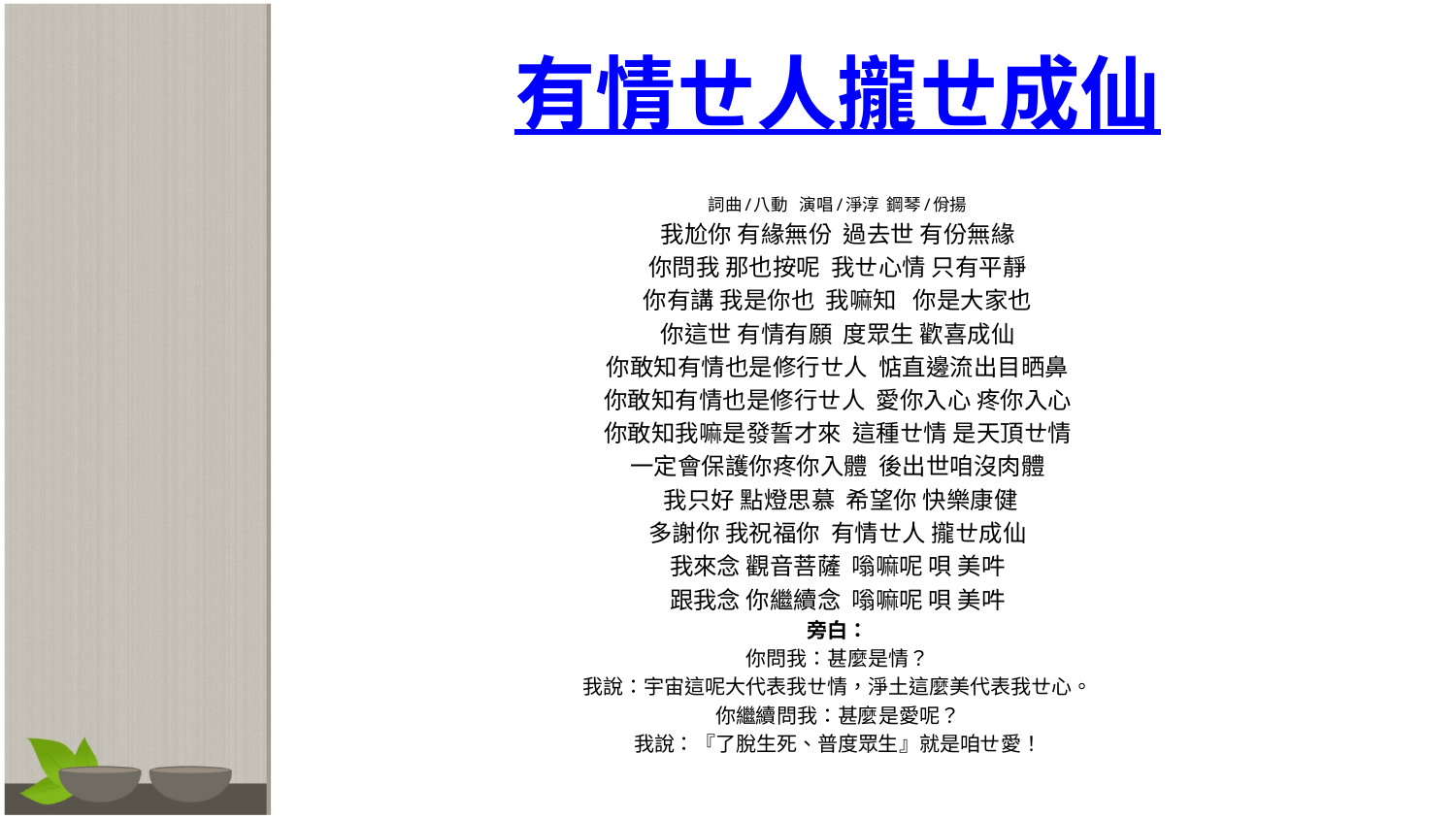

# 有情ㄝ人攏ㄝ成仙

詞曲/八動   演唱/淨淳  鋼琴/佾揚
我尬你 有緣無份  過去世 有份無緣
你問我 那也按呢  我ㄝ心情 只有平靜
你有講 我是你也  我嘛知   你是大家也
你這世 有情有願  度眾生 歡喜成仙
你敢知有情也是修行ㄝ人  惦直邊流出目晒鼻
你敢知有情也是修行ㄝ人  愛你入心 疼你入心
你敢知我嘛是發誓才來  這種ㄝ情 是天頂ㄝ情
一定會保護你疼你入體  後出世咱沒肉體
 我只好 點燈思慕  希望你 快樂康健
多謝你 我祝福你  有情ㄝ人 攏ㄝ成仙
我來念 觀音菩薩  嗡嘛呢 唄 美吽
跟我念 你繼續念  嗡嘛呢 唄 美吽
旁白：
你問我：甚麼是情？
我說：宇宙這呢大代表我ㄝ情，淨土這麼美代表我ㄝ心。
你繼續問我：甚麼是愛呢？
我說：『了脫生死、普度眾生』就是咱ㄝ愛！